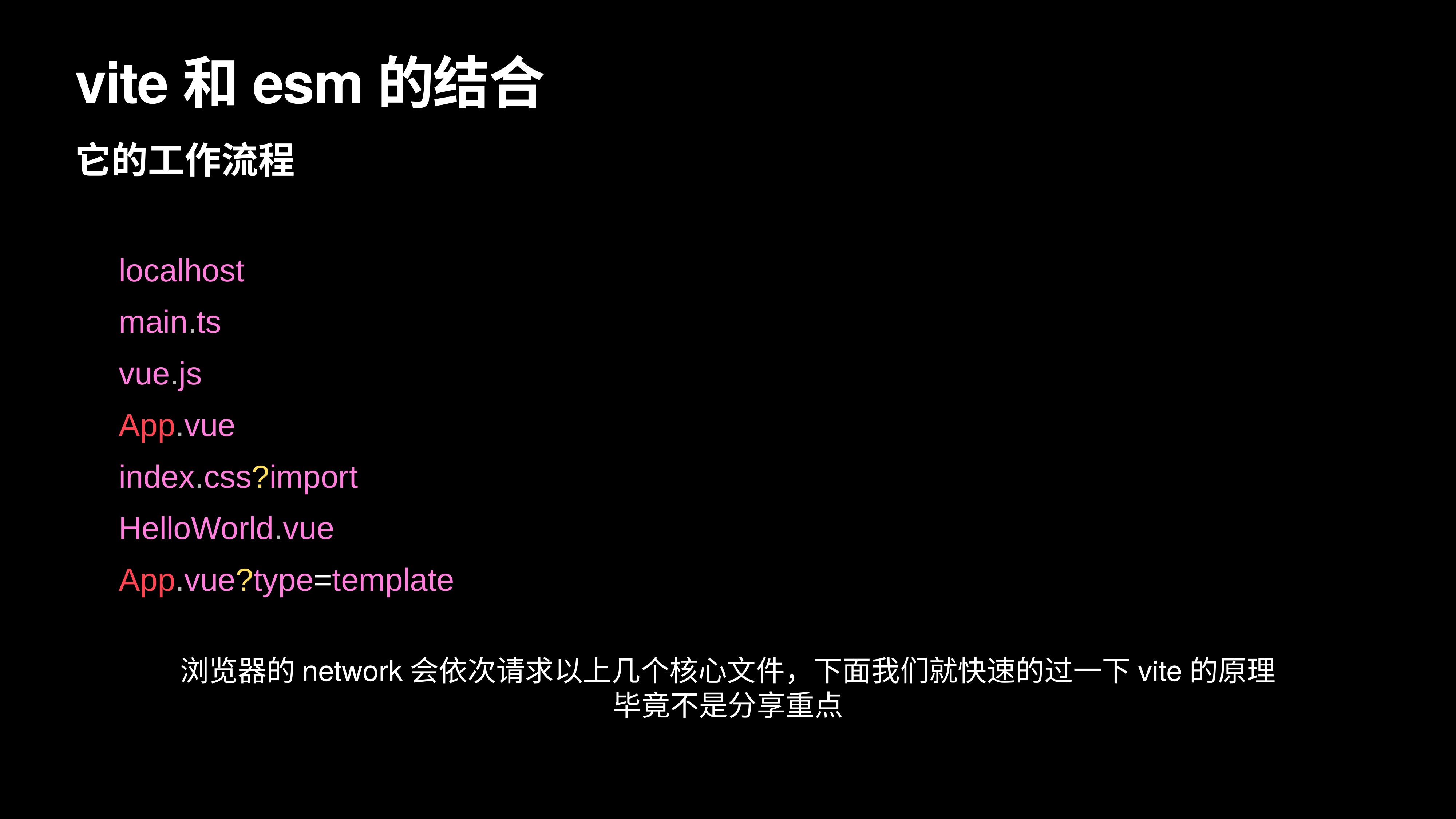

# vite和esm的结合
它的工作流程
localhost
main.ts
vue.js
App.vue
index.css?import
HelloWorld.vue
App.vue?type=template

浏览器的network会依次请求以上几个核心文件，下面我们就快速的过一下vite的原理
毕竟不是分享重点